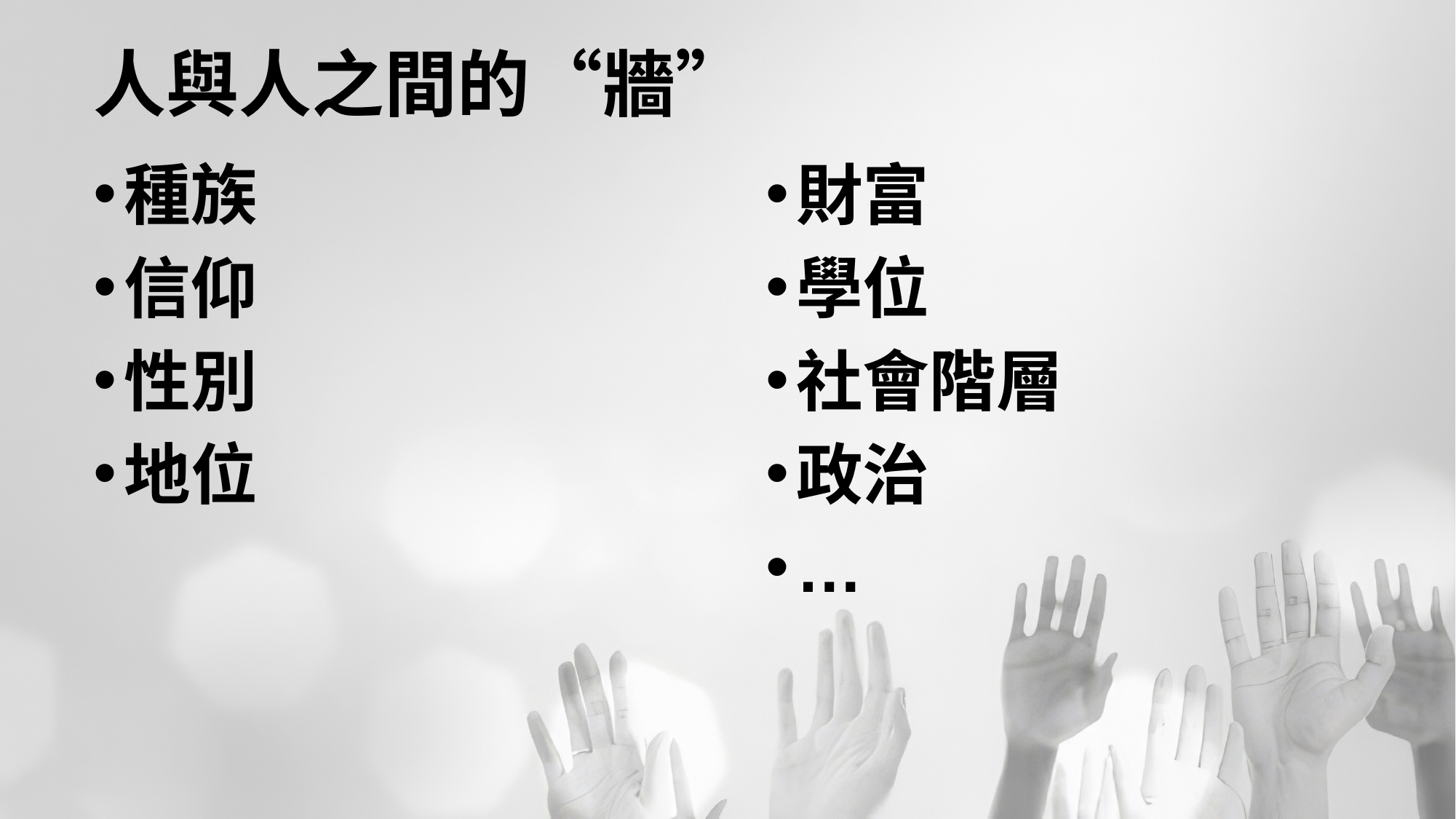

# 人與人之間的“牆”
財富
學位
社會階層
政治
…

種族
信仰
性別
地位